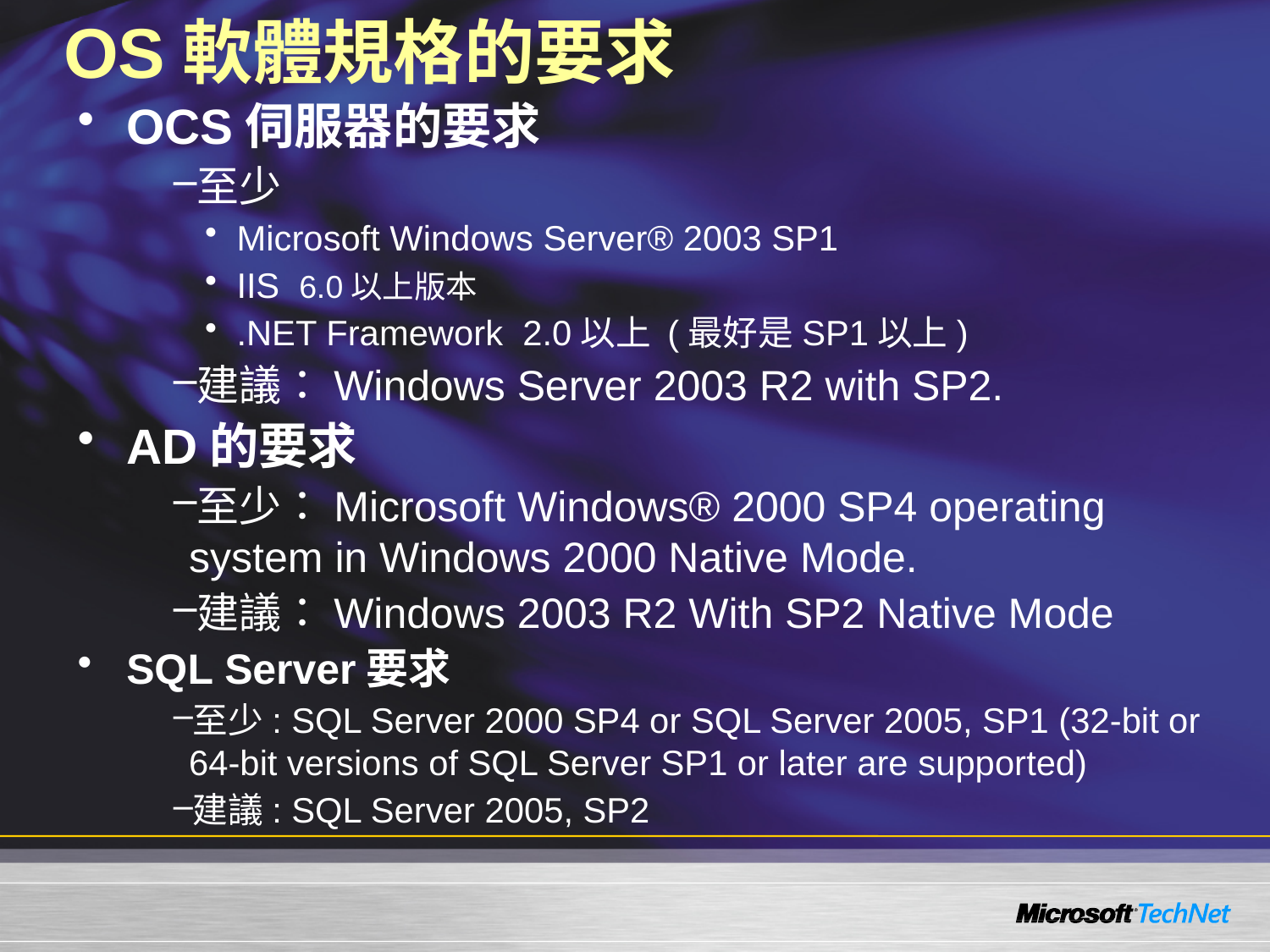

# OS軟體規格的要求
OCS伺服器的要求
至少
Microsoft Windows Server® 2003 SP1
IIS  6.0以上版本
.NET Framework  2.0以上 (最好是SP1以上)
建議：Windows Server 2003 R2 with SP2.
AD的要求
至少：Microsoft Windows® 2000 SP4 operating system in Windows 2000 Native Mode.
建議：Windows 2003 R2 With SP2 Native Mode
SQL Server要求
至少: SQL Server 2000 SP4 or SQL Server 2005, SP1 (32-bit or 64-bit versions of SQL Server SP1 or later are supported)
建議: SQL Server 2005, SP2